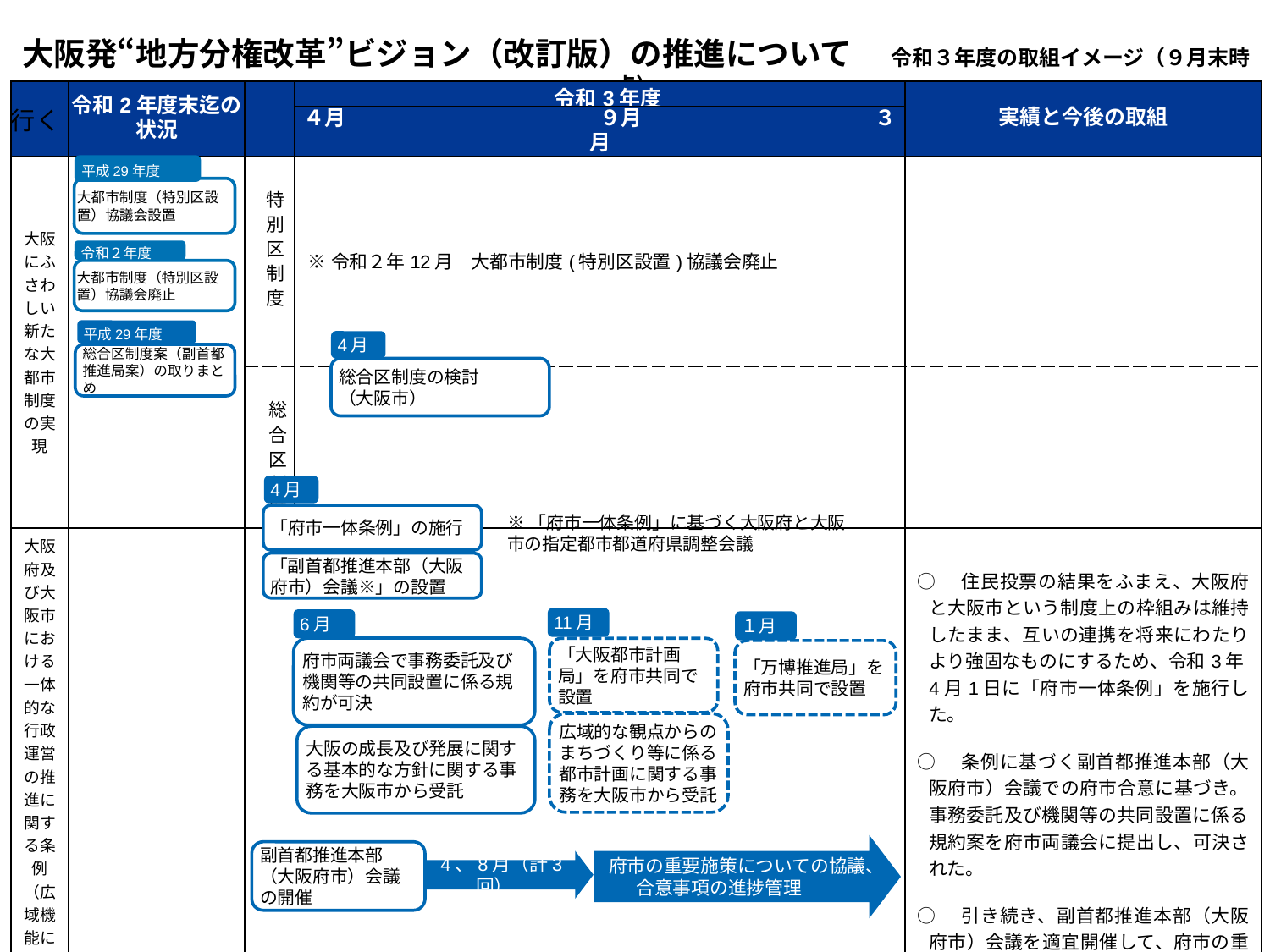

大阪発“地方分権改革”ビジョン（改訂版）の推進について　 令和３年度の取組イメージ（９月末時点）
| 行く | 令和2年度末迄の 状況 |  | 令和3年度 | 実績と今後の取組 |
| --- | --- | --- | --- | --- |
|  |  |  | ４月　　　　　　　　　　　　９月　　　　　　　　　　　３月 |  |
| 大阪にふさわしい新たな大都市制度の実現 |  | 特別区制度 | ※令和２年12月　大都市制度(特別区設置)協議会廃止 |  |
|  |  | 総合区制度 |  |  |
| 大阪府及び大阪市における一体的な行政運営の推進に関する条例 （広域機能に関しての大阪府と大阪市の協議・調整） |  |  |  | ○　住民投票の結果をふまえ、大阪府と大阪市という制度上の枠組みは維持したまま、互いの連携を将来にわたりより強固なものにするため、令和3年4月1日に「府市一体条例」を施行した。 ○　条例に基づく副首都推進本部（大阪府市）会議での府市合意に基づき。事務委託及び機関等の共同設置に係る規約案を府市両議会に提出し、可決された。 ○　引き続き、副首都推進本部（大阪府市）会議を適宜開催して、府市の重要施策について協議を行うとともに、合意事項に関する進捗管理を行っていく。 |
平成29年度
大都市制度（特別区設置）協議会設置
令和２年度
大都市制度（特別区設置）協議会廃止
平成29年度
総合区制度案（副首都
推進局案）の取りまとめ
4月
総合区制度の検討
（大阪市）
4月
「府市一体条例」の施行
府市の重要施策についての協議、
合意事項の進捗管理
※「府市一体条例」に基づく大阪府と大阪市の指定都市都道府県調整会議

「副首都推進本部（大阪府市）会議※」の設置
11月
6月
１月
府市両議会で事務委託及び機関等の共同設置に係る規約が可決
「大阪都市計画局」を府市共同で設置
「万博推進局」を府市共同で設置
広域的な観点からのまちづくり等に係る都市計画に関する事務を大阪市から受託
大阪の成長及び発展に関する基本的な方針に関する事務を大阪市から受託
副首都推進本部（大阪府市）会議の開催
4、8月（計3回）